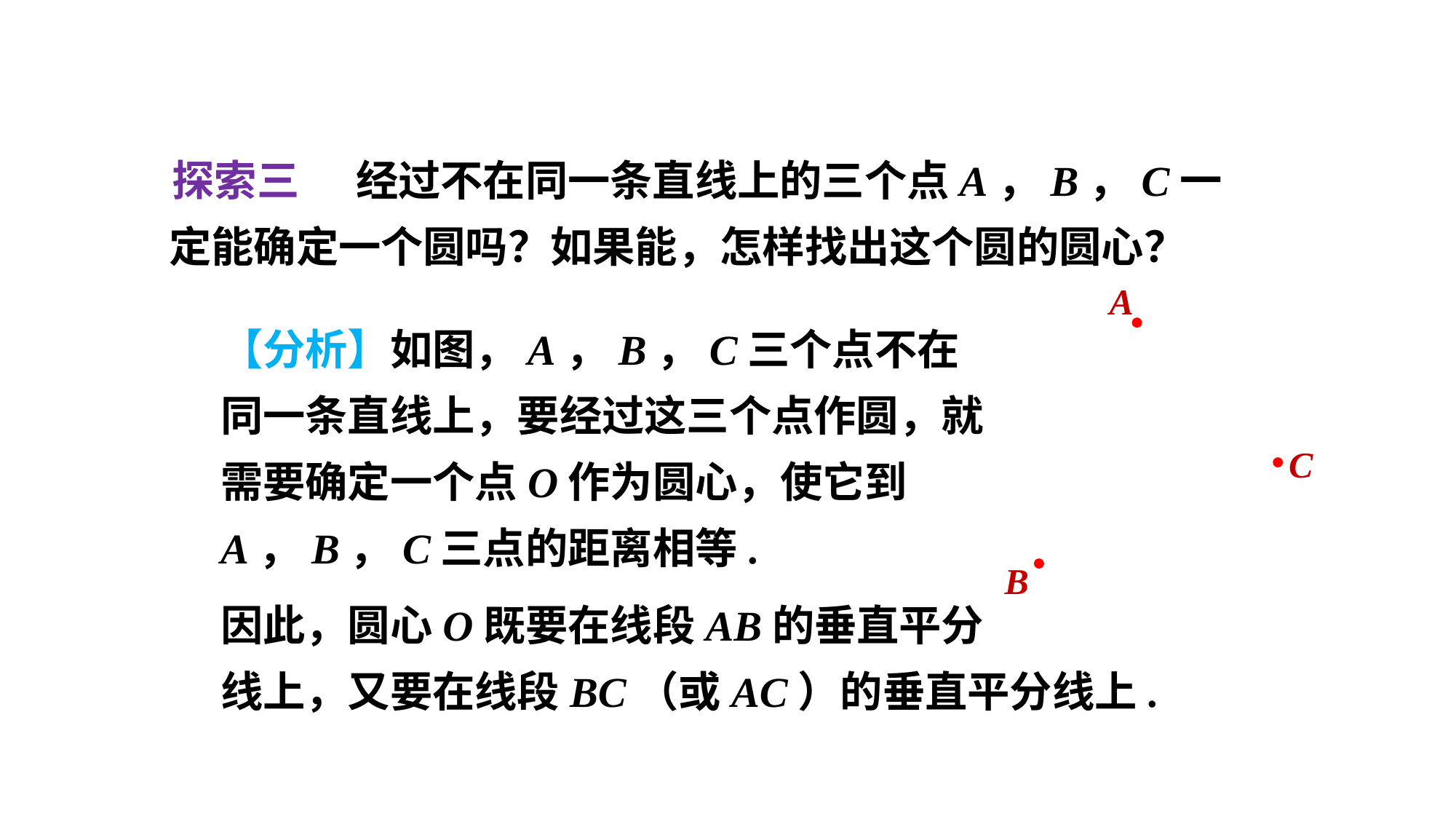

经过不在同一条直线上的三个点A，B，C一定能确定一个圆吗？如果能，怎样找出这个圆的圆心？
探索三
A

C

B

【分析】如图，A，B，C三个点不在同一条直线上，要经过这三个点作圆，就需要确定一个点O作为圆心，使它到A，B，C三点的距离相等.
因此，圆心O既要在线段AB的垂直平分
线上，又要在线段BC（或AC）的垂直平分线上.